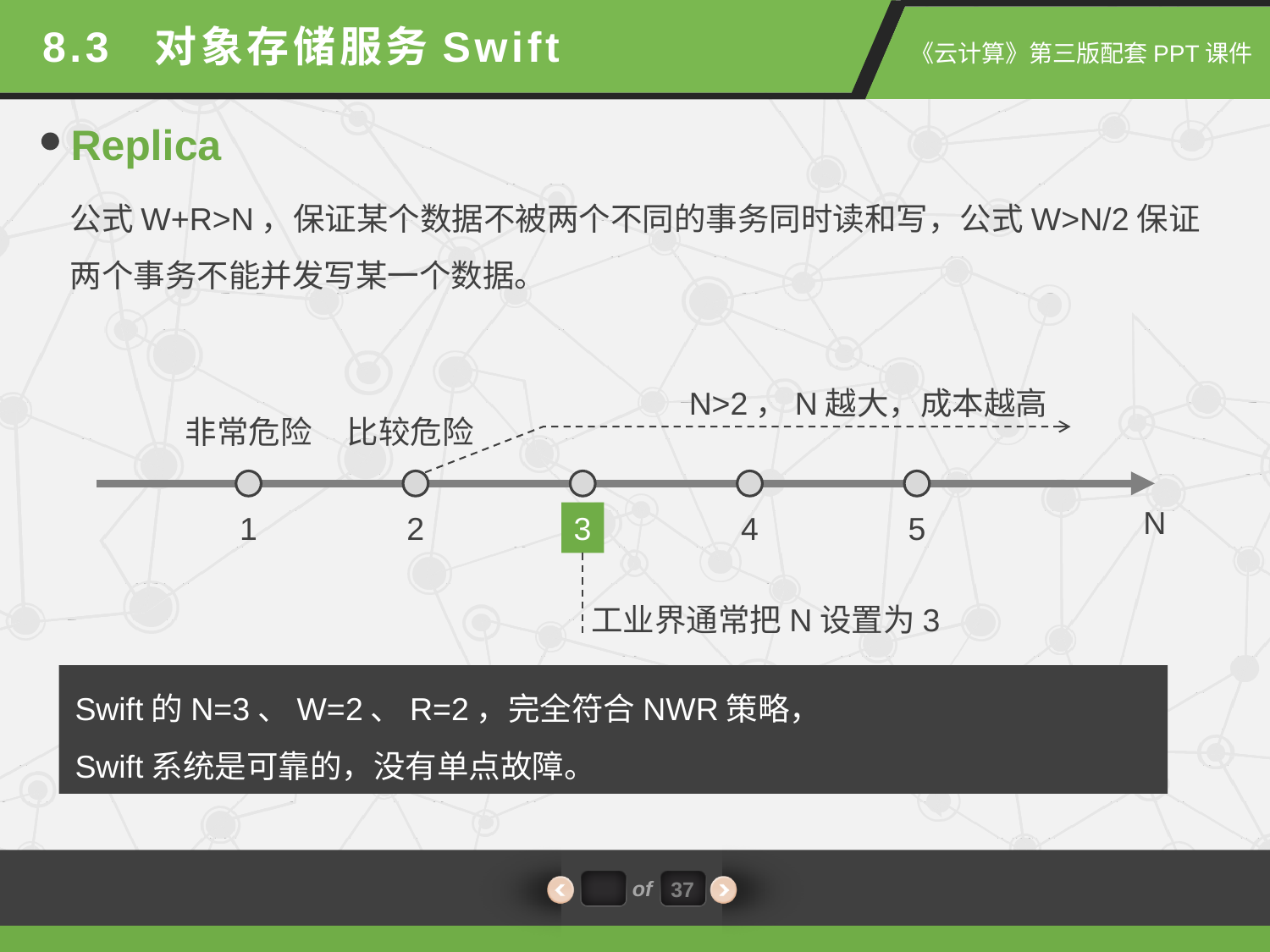

8.3  对象存储服务Swift
Replica

公式W+R>N，保证某个数据不被两个不同的事务同时读和写，公式W>N/2保证两个事务不能并发写某一个数据。
N>2，N越大，成本越高
非常危险
比较危险

N
1
2
3
4
5
工业界通常把N设置为3
Swift的N=3、W=2、R=2，完全符合NWR策略，
Swift系统是可靠的，没有单点故障。

14